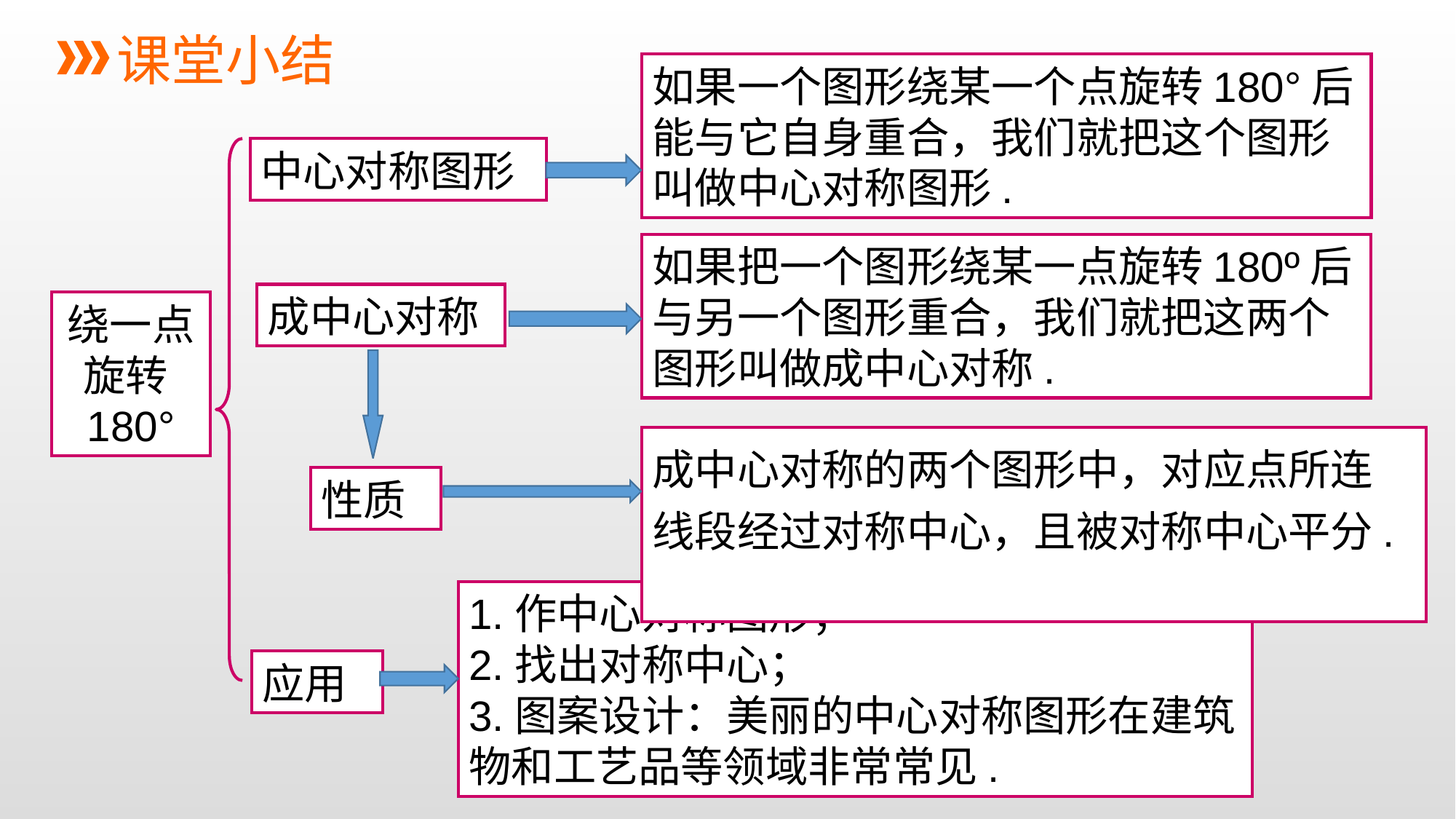

课堂小结

如果一个图形绕某一个点旋转180°后能与它自身重合，我们就把这个图形叫做中心对称图形.

中心对称图形

如果把一个图形绕某一点旋转180º后与另一个图形重合，我们就把这两个图形叫做成中心对称.
成中心对称
绕一点旋转180°

成中心对称的两个图形中，对应点所连线段经过对称中心，且被对称中心平分.
性质

1.作中心对称图形；
2.找出对称中心；
3.图案设计：美丽的中心对称图形在建筑物和工艺品等领域非常常见.
应用